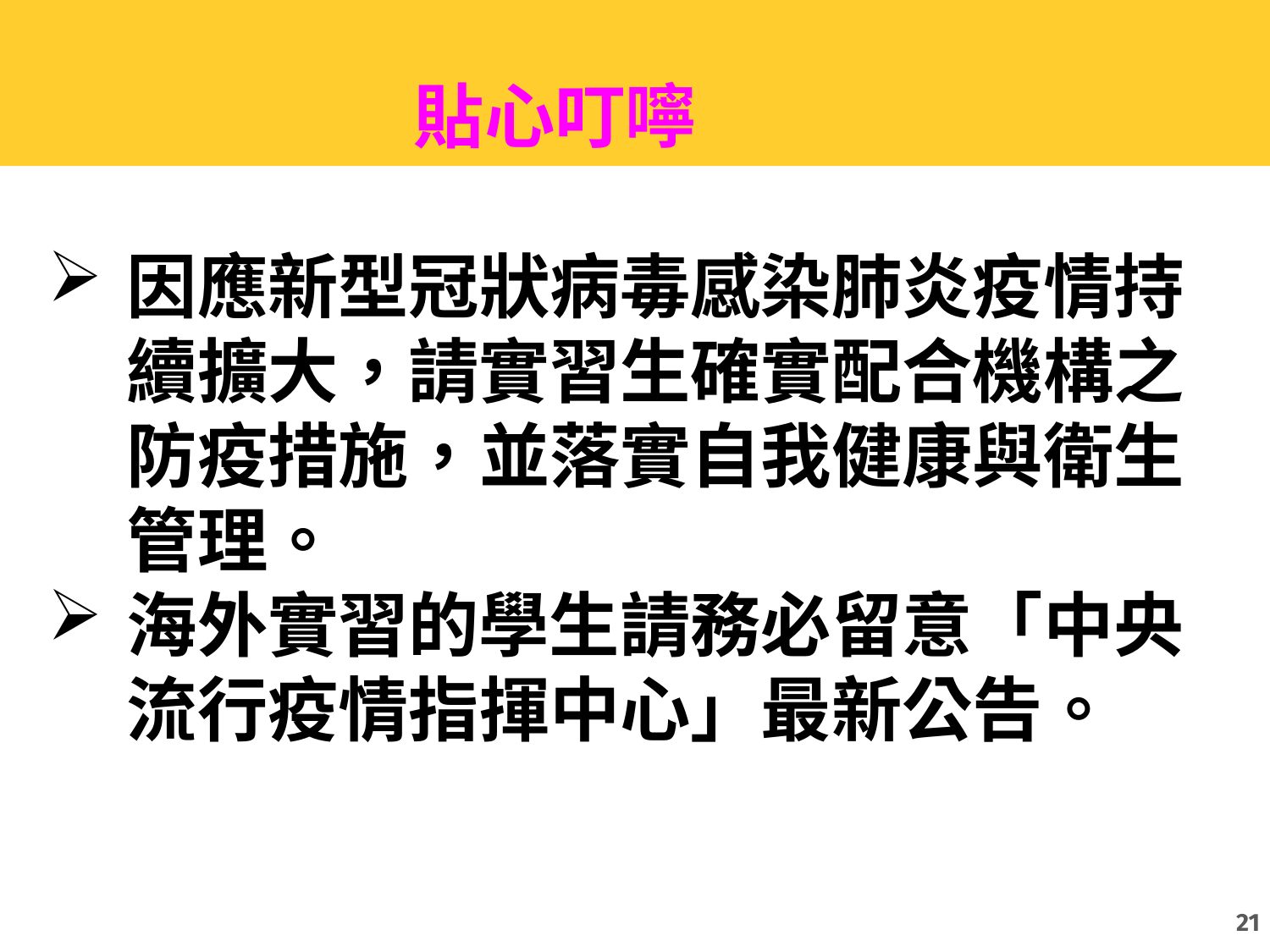

貼心叮嚀
因應新型冠狀病毒感染肺炎疫情持續擴大，請實習生確實配合機構之防疫措施，並落實自我健康與衛生管理。
海外實習的學生請務必留意「中央流行疫情指揮中心」最新公告。